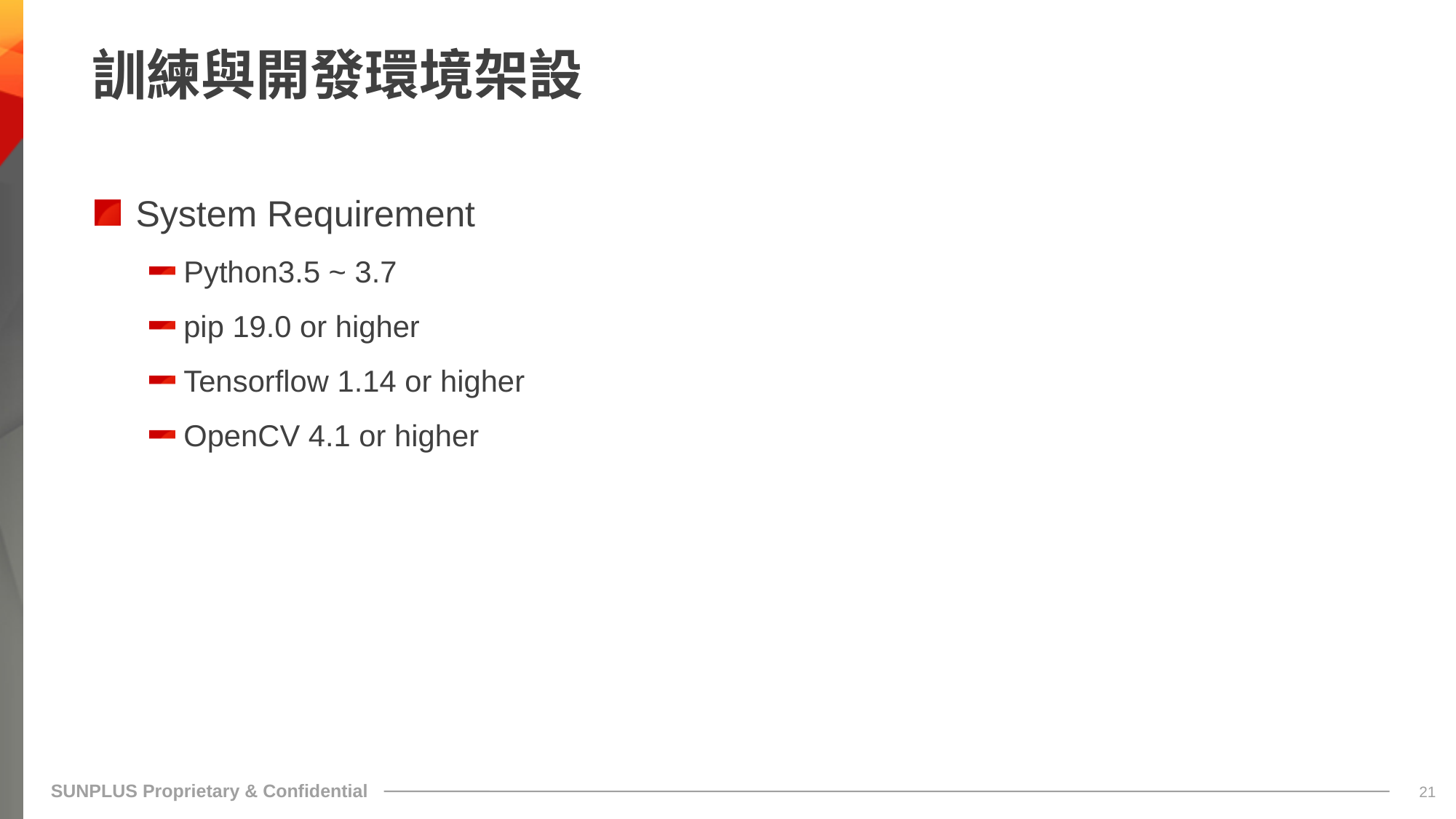

# 訓練與開發環境架設
System Requirement
Python3.5 ~ 3.7
pip 19.0 or higher
Tensorflow 1.14 or higher
OpenCV 4.1 or higher

21